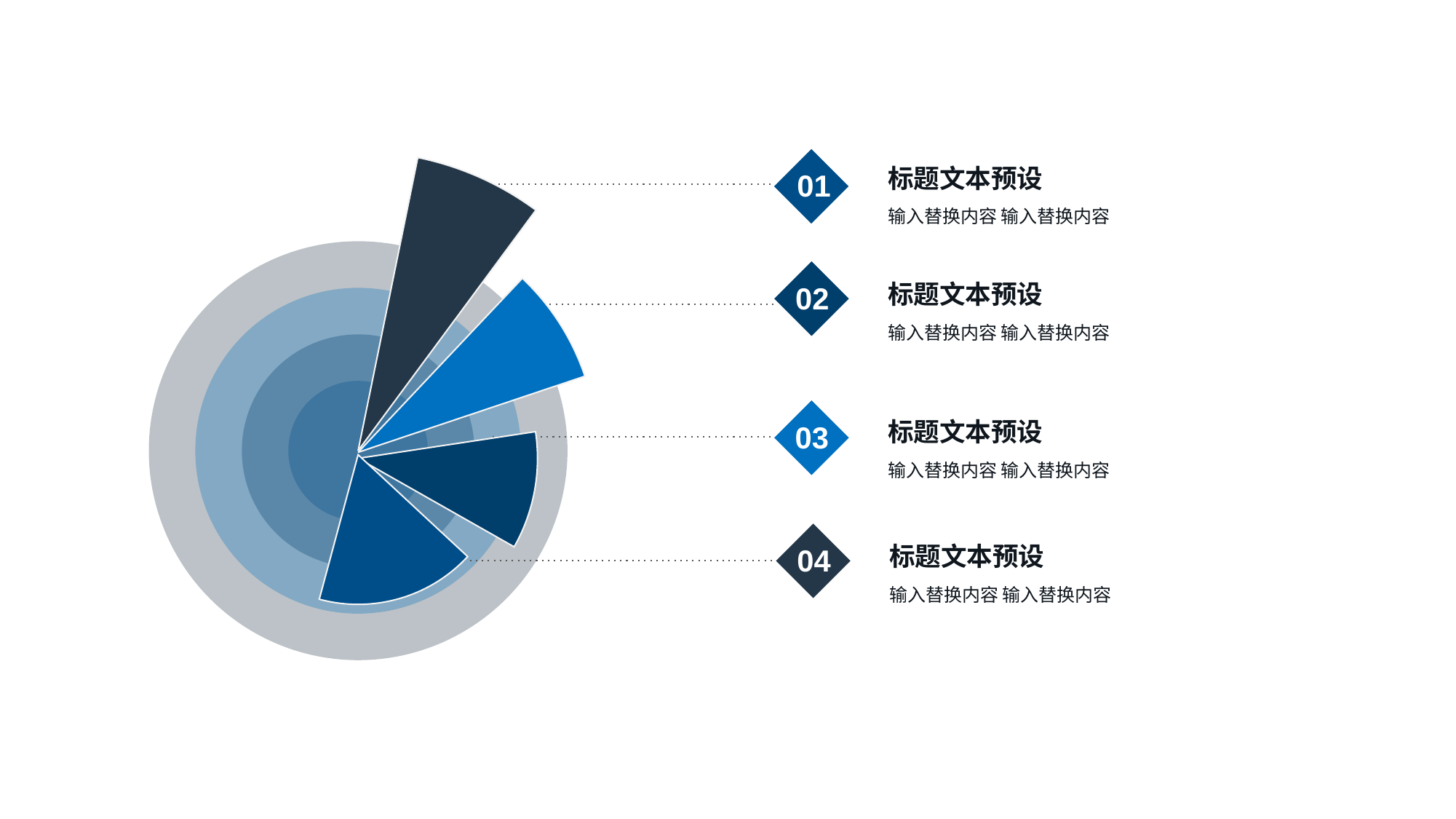

01

标题文本预设
输入替换内容 输入替换内容

02
标题文本预设

输入替换内容 输入替换内容

03
标题文本预设
输入替换内容 输入替换内容

04
标题文本预设
输入替换内容 输入替换内容